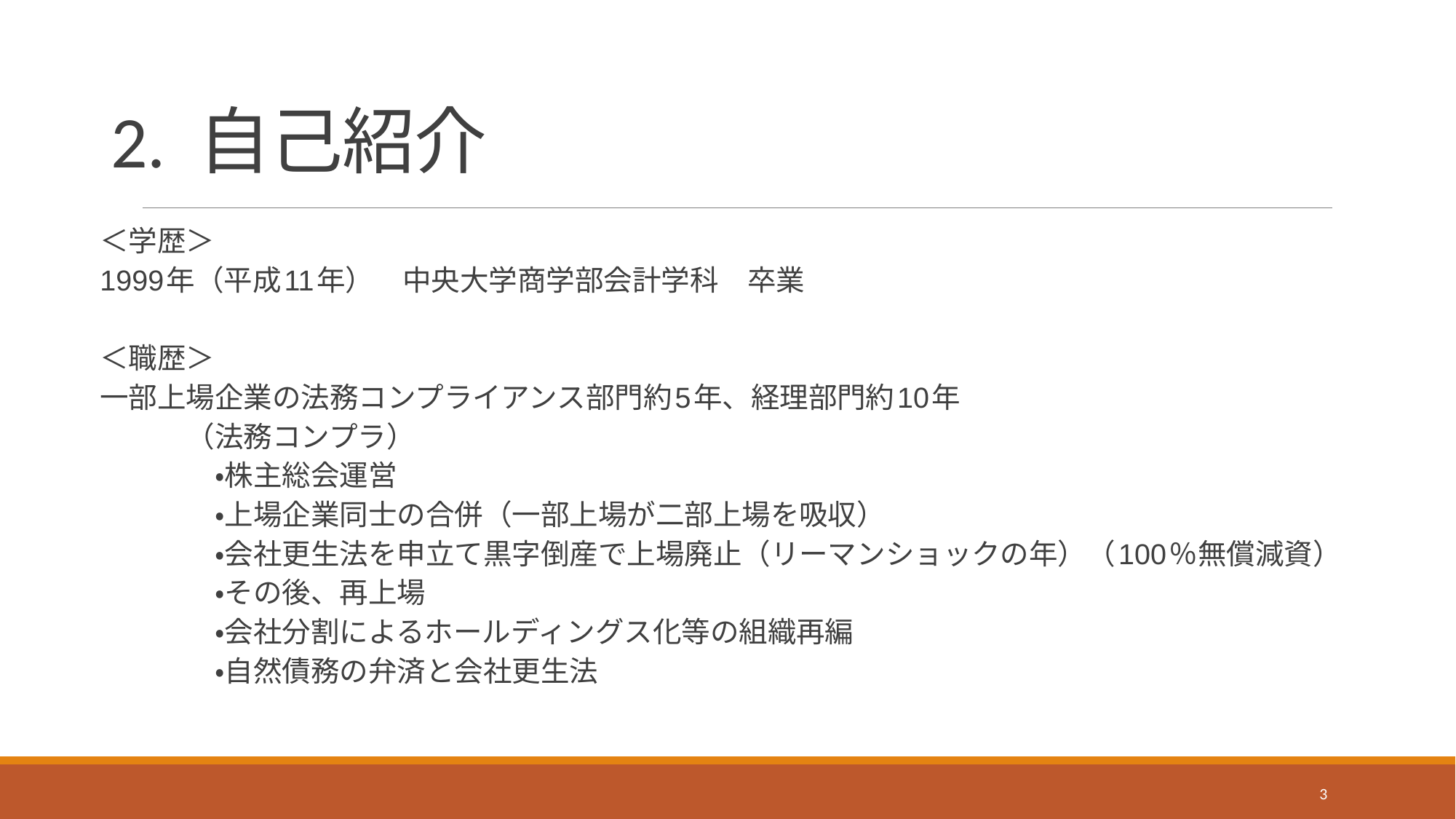

# 2. 自己紹介
＜学歴＞
1999年（平成11年）　中央大学商学部会計学科　卒業

＜職歴＞
一部上場企業の法務コンプライアンス部門約5年、経理部門約10年
　　　（法務コンプラ）
　　　　・株主総会運営
　　　　・上場企業同士の合併（一部上場が二部上場を吸収）
　　　　・会社更生法を申立て黒字倒産で上場廃止（リーマンショックの年）（100％無償減資）
　　　　・その後、再上場
　　　　・会社分割によるホールディングス化等の組織再編
　　　　・自然債務の弁済と会社更生法

3